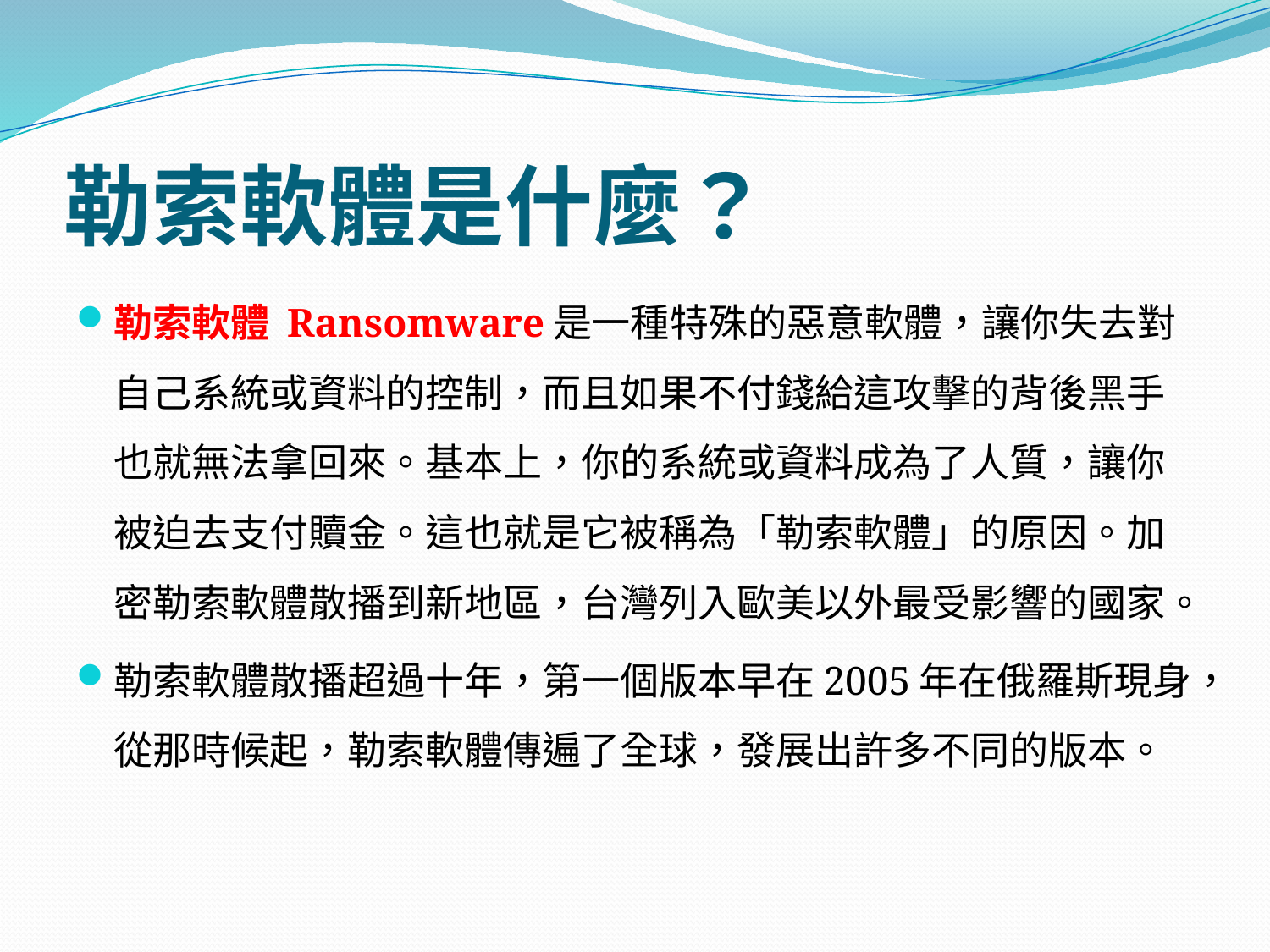

# 勒索軟體是什麼？
勒索軟體 Ransomware是一種特殊的惡意軟體，讓你失去對自己系統或資料的控制，而且如果不付錢給這攻擊的背後黑手也就無法拿回來。基本上，你的系統或資料成為了人質，讓你被迫去支付贖金。這也就是它被稱為「勒索軟體」的原因。加密勒索軟體散播到新地區，台灣列入歐美以外最受影響的國家。
勒索軟體散播超過十年，第一個版本早在2005年在俄羅斯現身，從那時候起，勒索軟體傳遍了全球，發展出許多不同的版本。